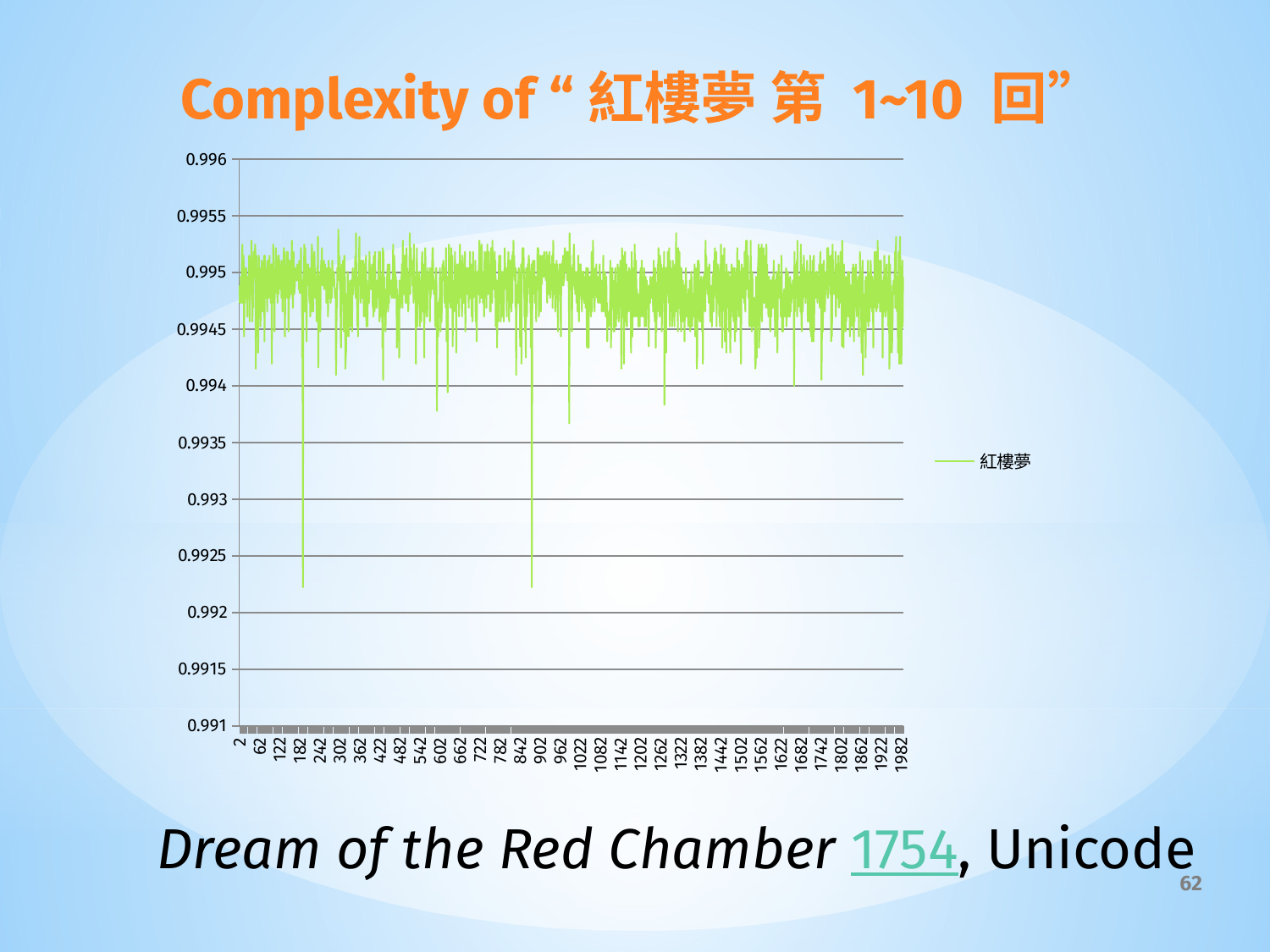

# Complexity of “紅樓夢 第 1~10 回”

### Chart

| Category |  |
|---|---|
  Dream of the Red Chamber 1754, Unicode

62